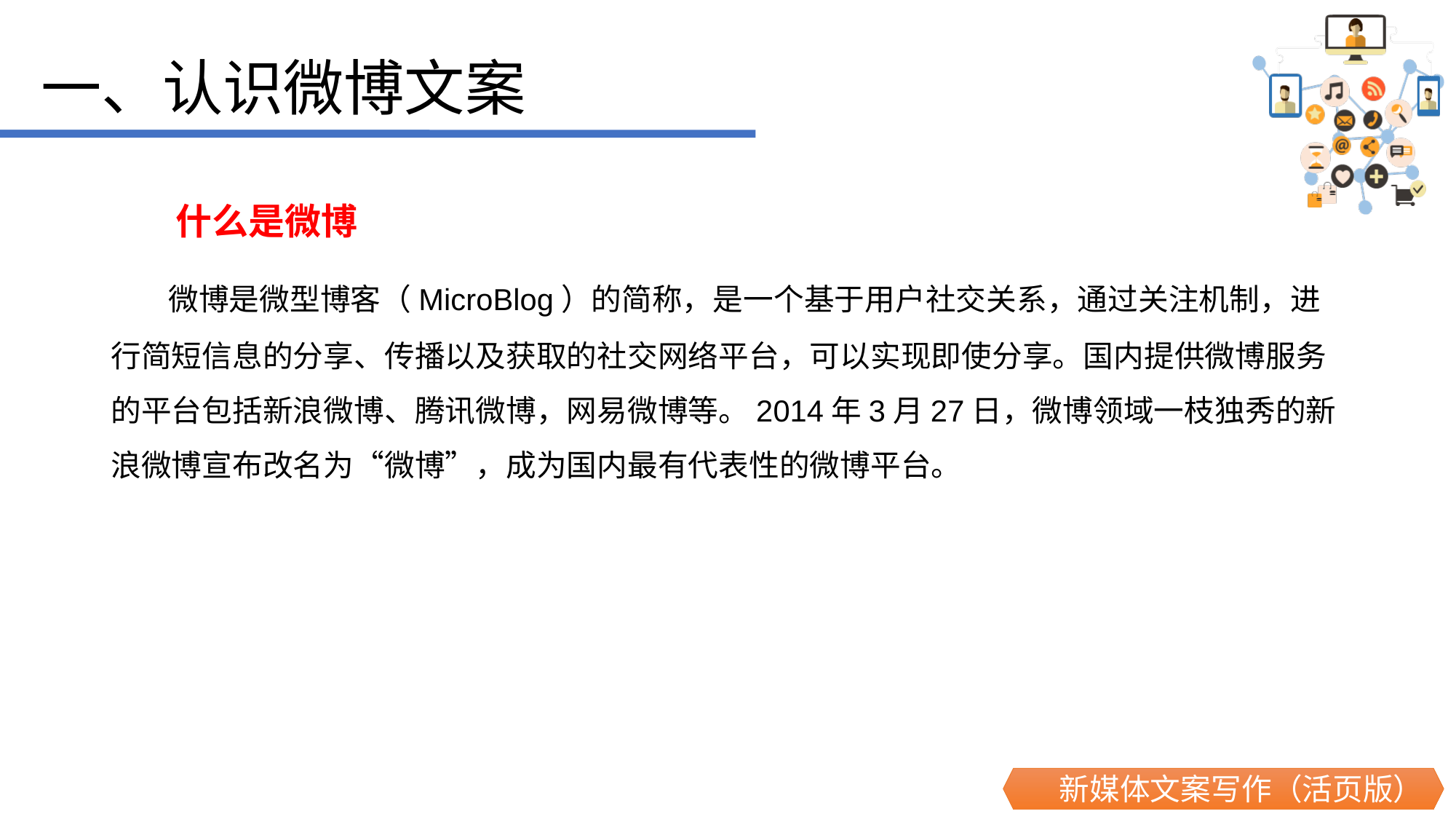

一、认识微博文案

什么是微博

     微博是微型博客（MicroBlog）的简称，是一个基于用户社交关系，通过关注机制，进行简短信息的分享、传播以及获取的社交网络平台，可以实现即使分享。国内提供微博服务的平台包括新浪微博、腾讯微博，网易微博等。2014年3月27日，微博领域一枝独秀的新浪微博宣布改名为“微博”，成为国内最有代表性的微博平台。